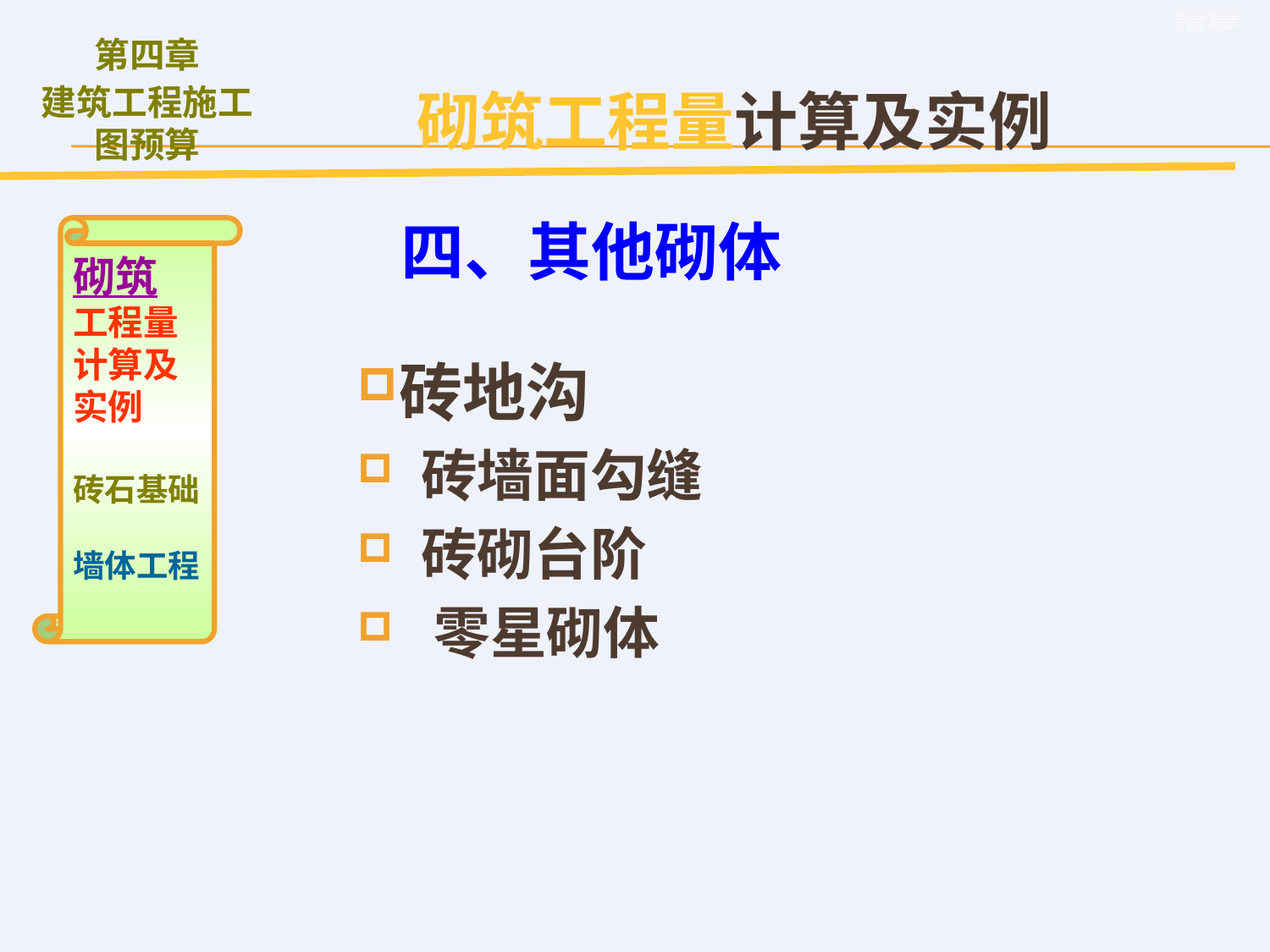

砌筑工程量计算及实例
四、其他砌体
砌筑
工程量计算及实例

砖石基础

墙体工程

砖地沟
 砖墙面勾缝
 砖砌台阶
  零星砌体
74